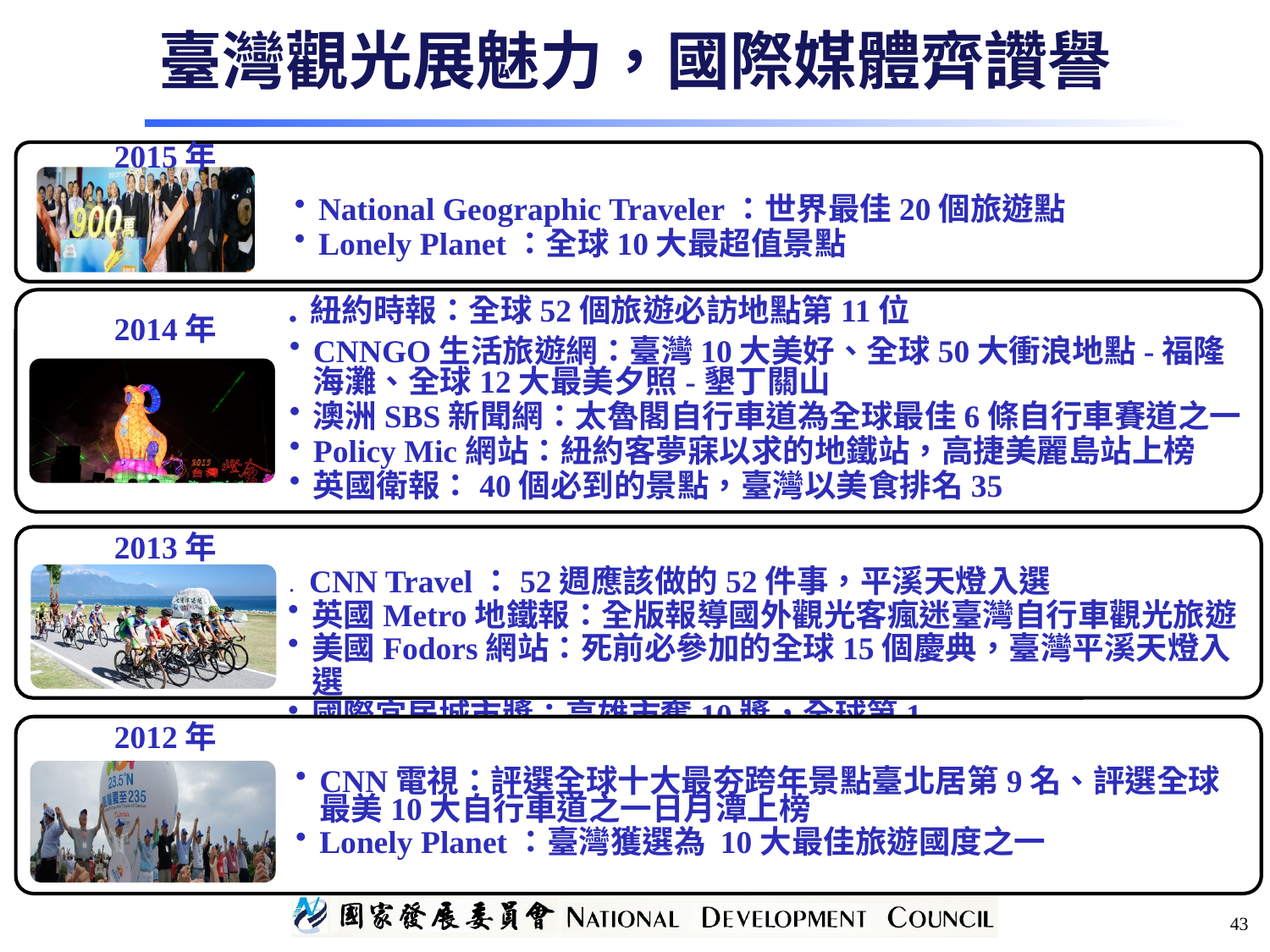

臺灣觀光展魅力，國際媒體齊讚譽

National Geographic Traveler：世界最佳20個旅遊點
Lonely Planet：全球10大最超值景點
●        紐約時報：全球52個旅遊必訪地點第11位
CNNGO生活旅遊網：臺灣10大美好、全球50大衝浪地點-福隆海灘、全球12大最美夕照-墾丁關山
澳洲SBS新聞網：太魯閣自行車道為全球最佳6條自行車賽道之一
Policy Mic網站：紐約客夢寐以求的地鐵站，高捷美麗島站上榜
英國衛報：40個必到的景點，臺灣以美食排名35

 ●         CNN Travel：52週應該做的52件事，平溪天燈入選
英國Metro地鐵報：全版報導國外觀光客瘋迷臺灣自行車觀光旅遊
美國Fodors網站：死前必參加的全球15個慶典，臺灣平溪天燈入選
國際宜居城市獎：高雄市奪10獎，全球第1

CNN電視：評選全球十大最夯跨年景點臺北居第9名、評選全球最美10大自行車道之一日月潭上榜
Lonely Planet：臺灣獲選為 10大最佳旅遊國度之一
2015年
2014年
2013年
2012年
43